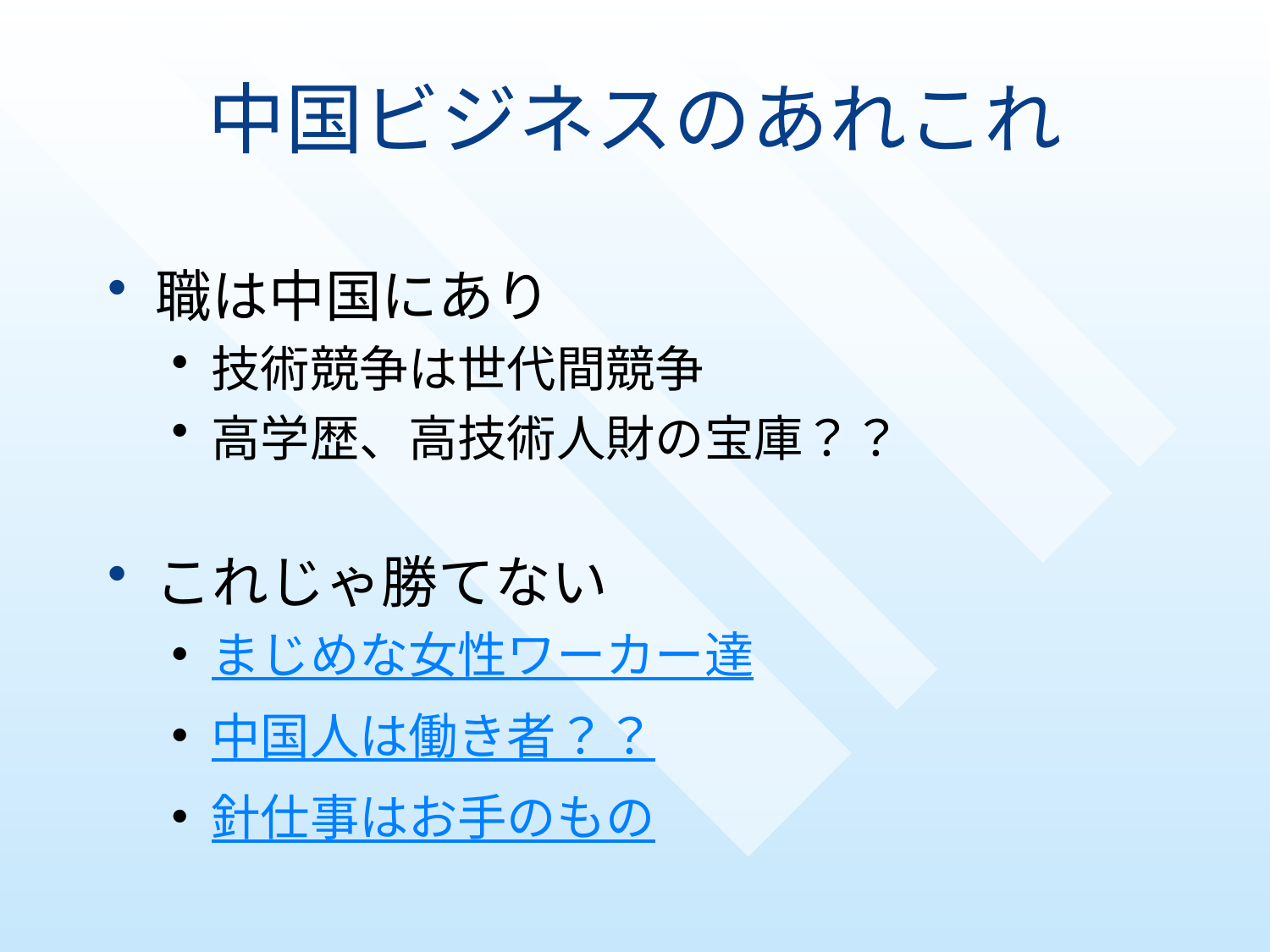

# 中国ビジネスのあれこれ
職は中国にあり
技術競争は世代間競争
高学歴、高技術人財の宝庫？？

これじゃ勝てない
まじめな女性ワーカー達
中国人は働き者？？
針仕事はお手のもの